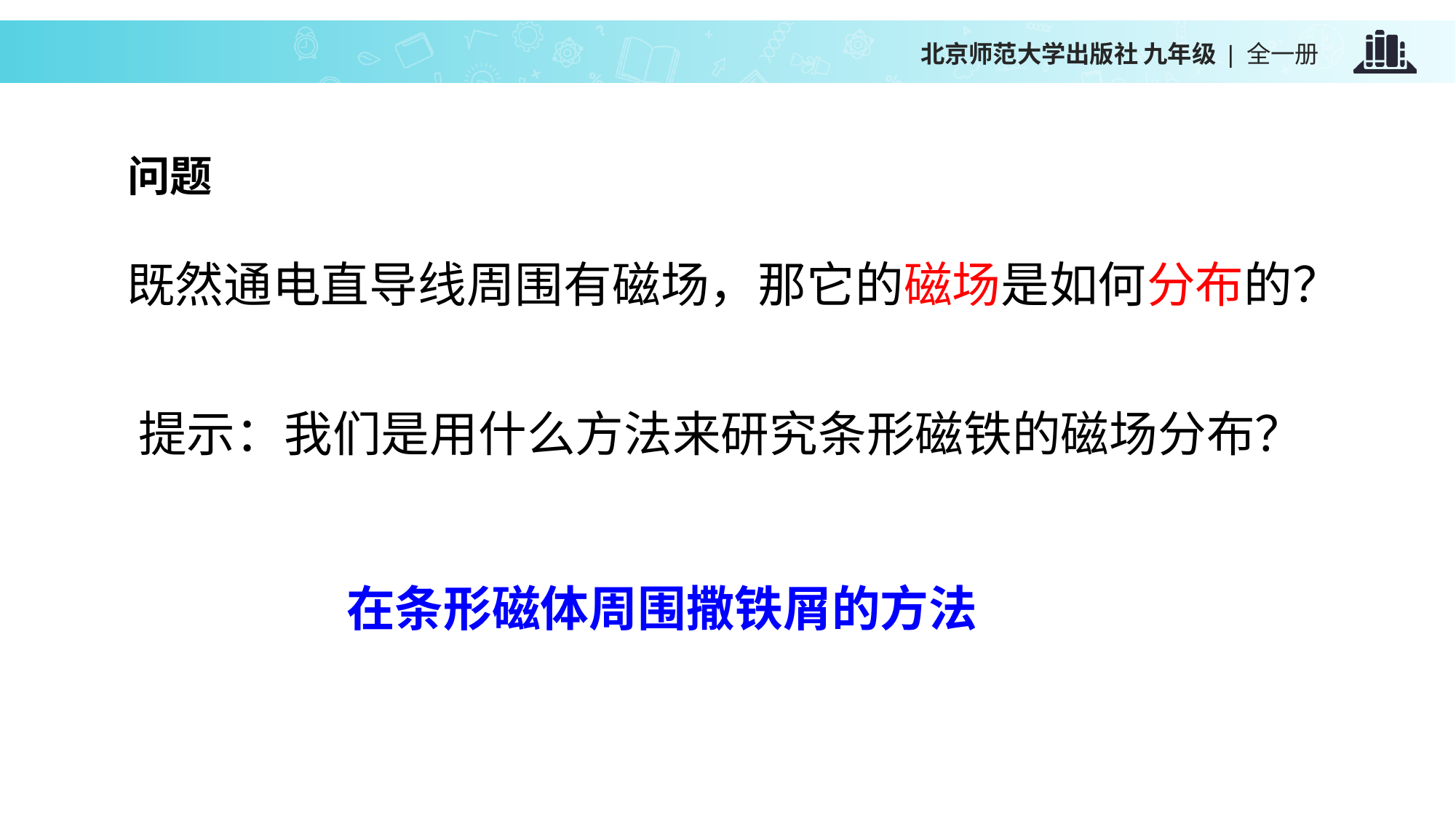

问题
既然通电直导线周围有磁场，那它的磁场是如何分布的？
提示：我们是用什么方法来研究条形磁铁的磁场分布？
在条形磁体周围撒铁屑的方法